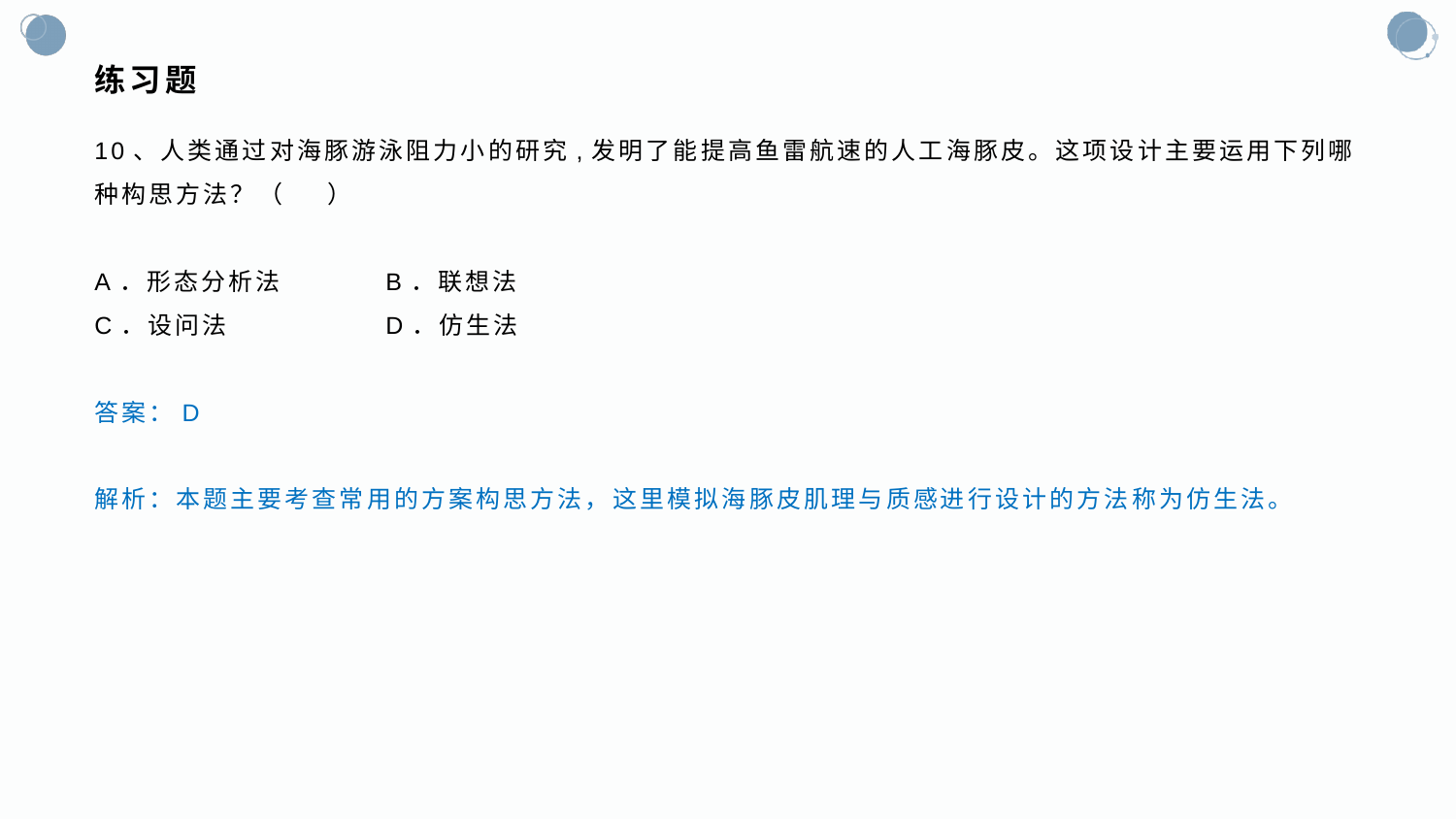

# 练习题
10、人类通过对海豚游泳阻力小的研究,发明了能提高鱼雷航速的人工海豚皮。这项设计主要运用下列哪种构思方法？（     ）

A．形态分析法	B．联想法
C．设问法		D．仿生法

答案：D

解析：本题主要考查常用的方案构思方法，这里模拟海豚皮肌理与质感进行设计的方法称为仿生法。